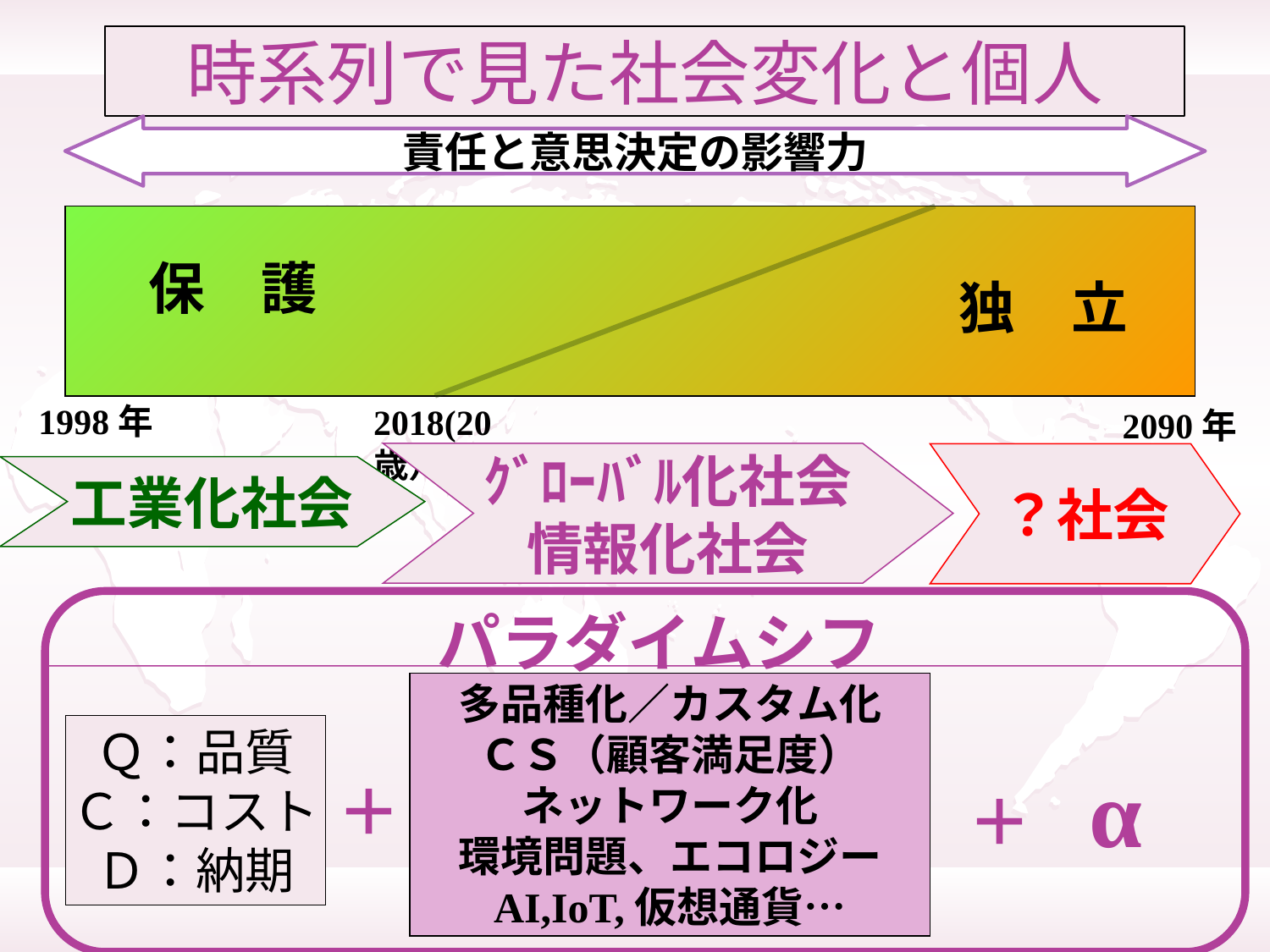

# 時系列で見た社会変化と個人
責任と意思決定の影響力

保　護
独　立
1998年
2018(20歳）
2090年
ｸﾞﾛｰﾊﾞﾙ化社会
情報化社会
？社会
工業化社会

パラダイムシフト

多品種化／カスタム化
ＣＳ（顧客満足度）
ネットワーク化
環境問題、エコロジー
AI,IoT,仮想通貨…
Ｑ：品質
Ｃ：コスト
Ｄ：納期
α
＋
＋